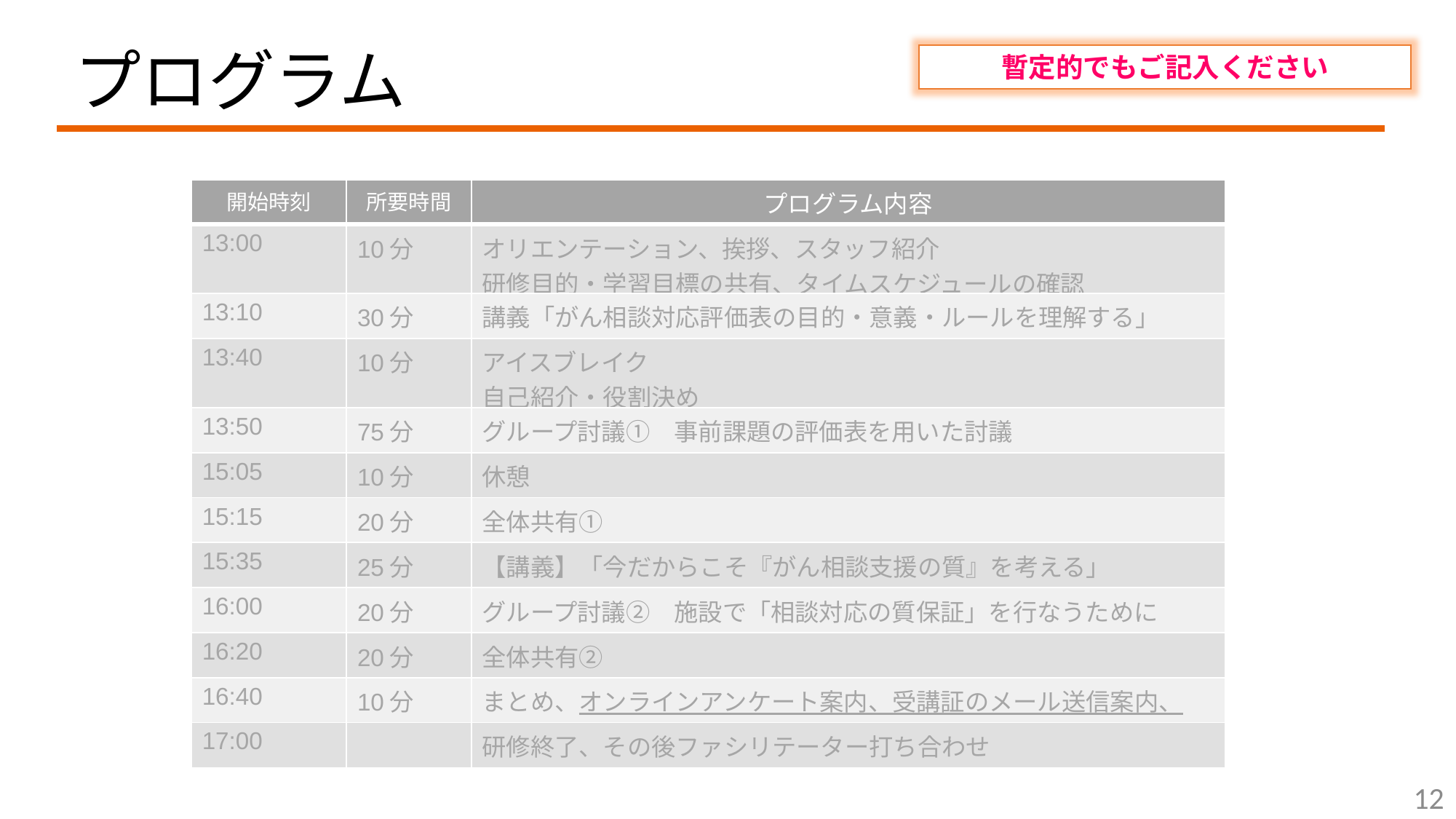

# プログラム
暫定的でもご記入ください
| 開始時刻 | 所要時間 | プログラム内容 |
| --- | --- | --- |
| 13:00 | 10分 | オリエンテーション、挨拶、スタッフ紹介 研修目的・学習目標の共有、タイムスケジュールの確認 |
| 13:10 | 30分 | 講義「がん相談対応評価表の目的・意義・ルールを理解する」 |
| 13:40 | 10分 | アイスブレイク　　 自己紹介・役割決め |
| 13:50 | 75分 | グループ討議①　事前課題の評価表を用いた討議 |
| 15:05 | 10分 | 休憩 |
| 15:15 | 20分 | 全体共有① |
| 15:35 | 25分 | 【講義】「今だからこそ『がん相談支援の質』を考える」 |
| 16:00 | 20分 | グループ討議②　施設で「相談対応の質保証」を行なうために |
| 16:20 | 20分 | 全体共有② |
| 16:40 | 10分 | まとめ、オンラインアンケート案内、受講証のメール送信案内、 |
| 17:00 |  | 研修終了、その後ファシリテーター打ち合わせ |

12